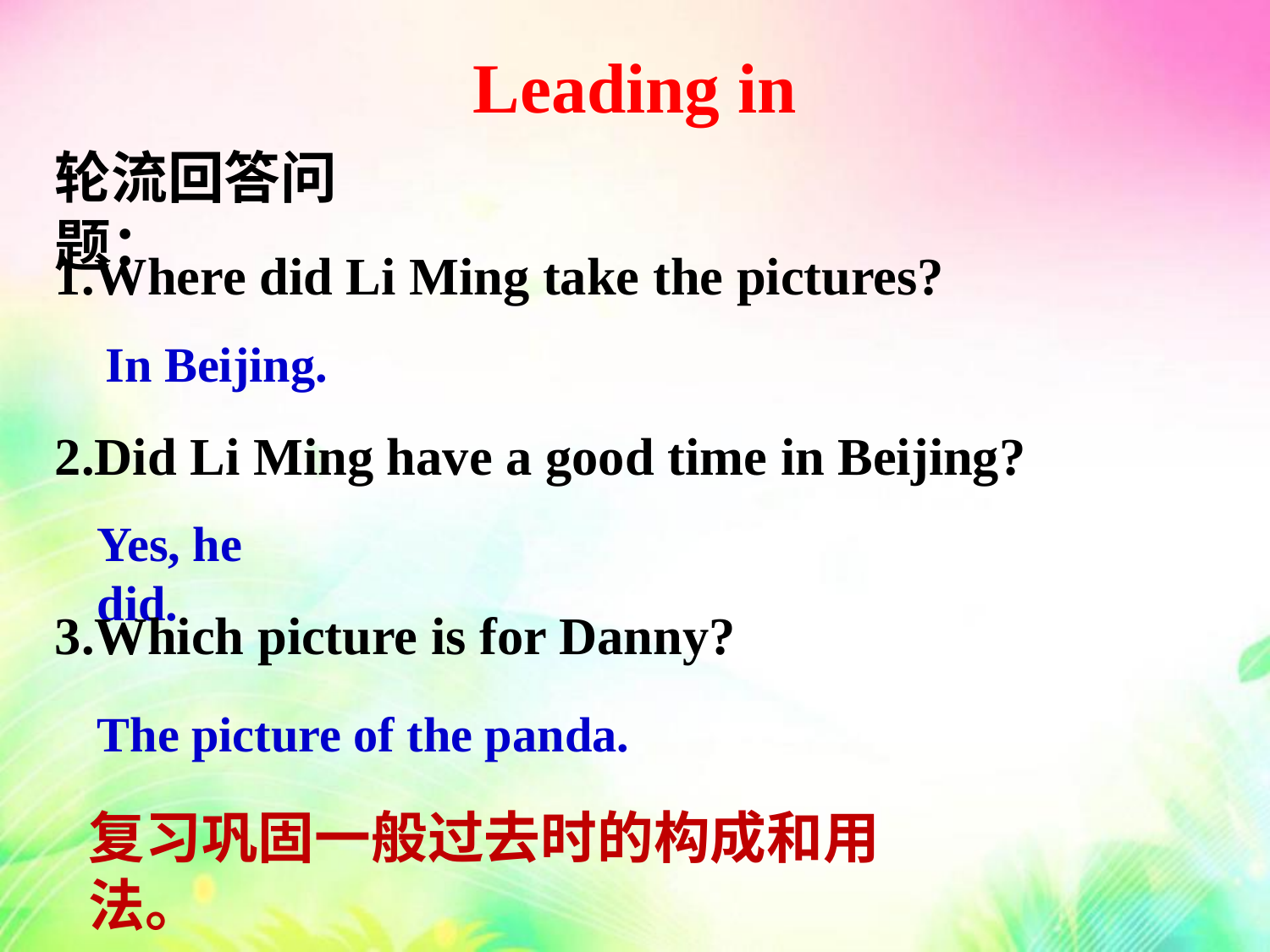

Leading in
轮流回答问题：
1.Where did Li Ming take the pictures?
In Beijing.
2.Did Li Ming have a good time in Beijing?
Yes, he did.
3.Which picture is for Danny?
The picture of the panda.
复习巩固一般过去时的构成和用法。